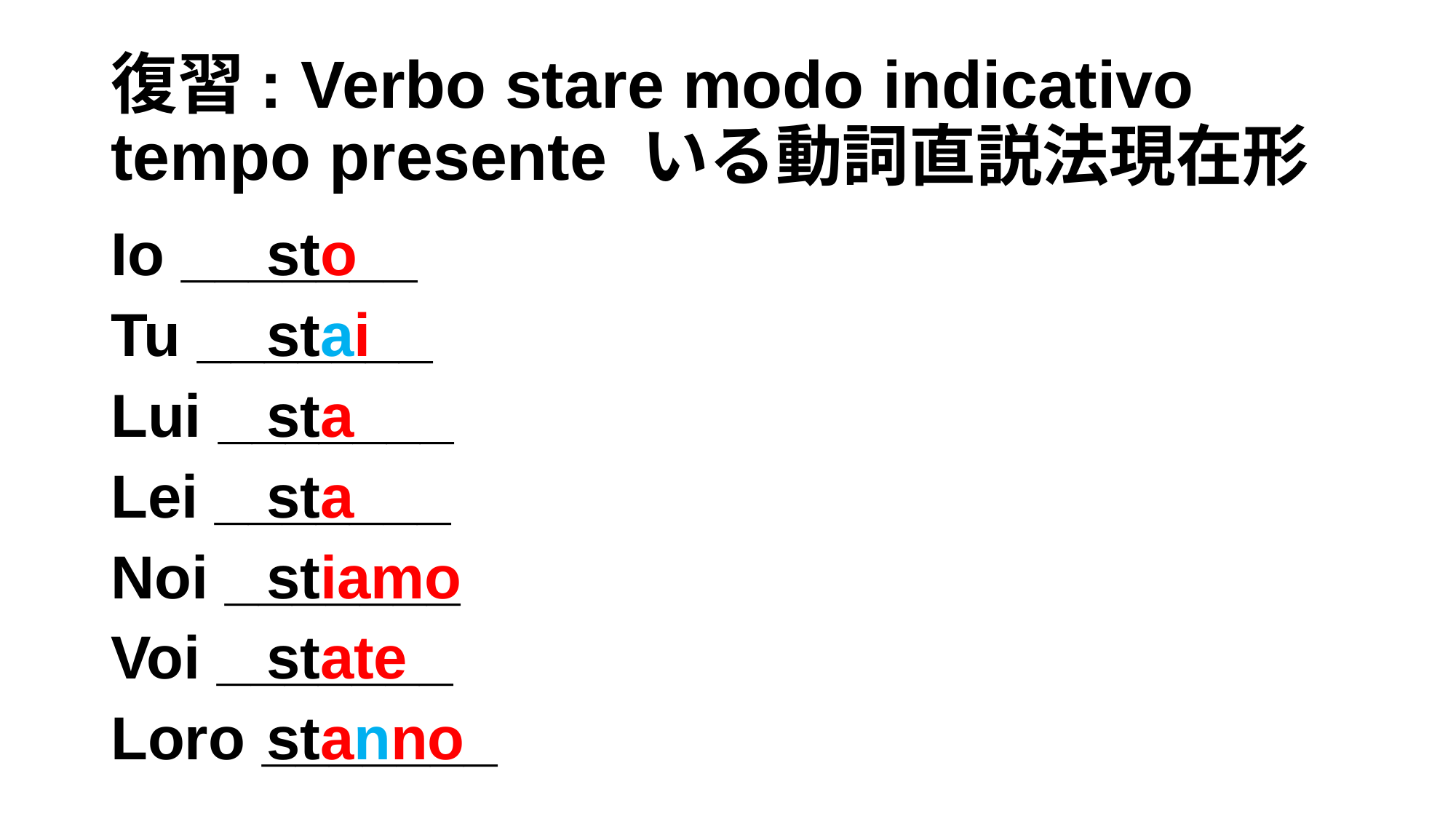

# 復習: Verbo stare modo indicativo tempo presente いる動詞直説法現在形
Io _______
Tu _______
Lui _______
Lei _______
Noi _______
Voi _______
Loro _______

sto
stai
sta
sta
stiamo
state
stanno